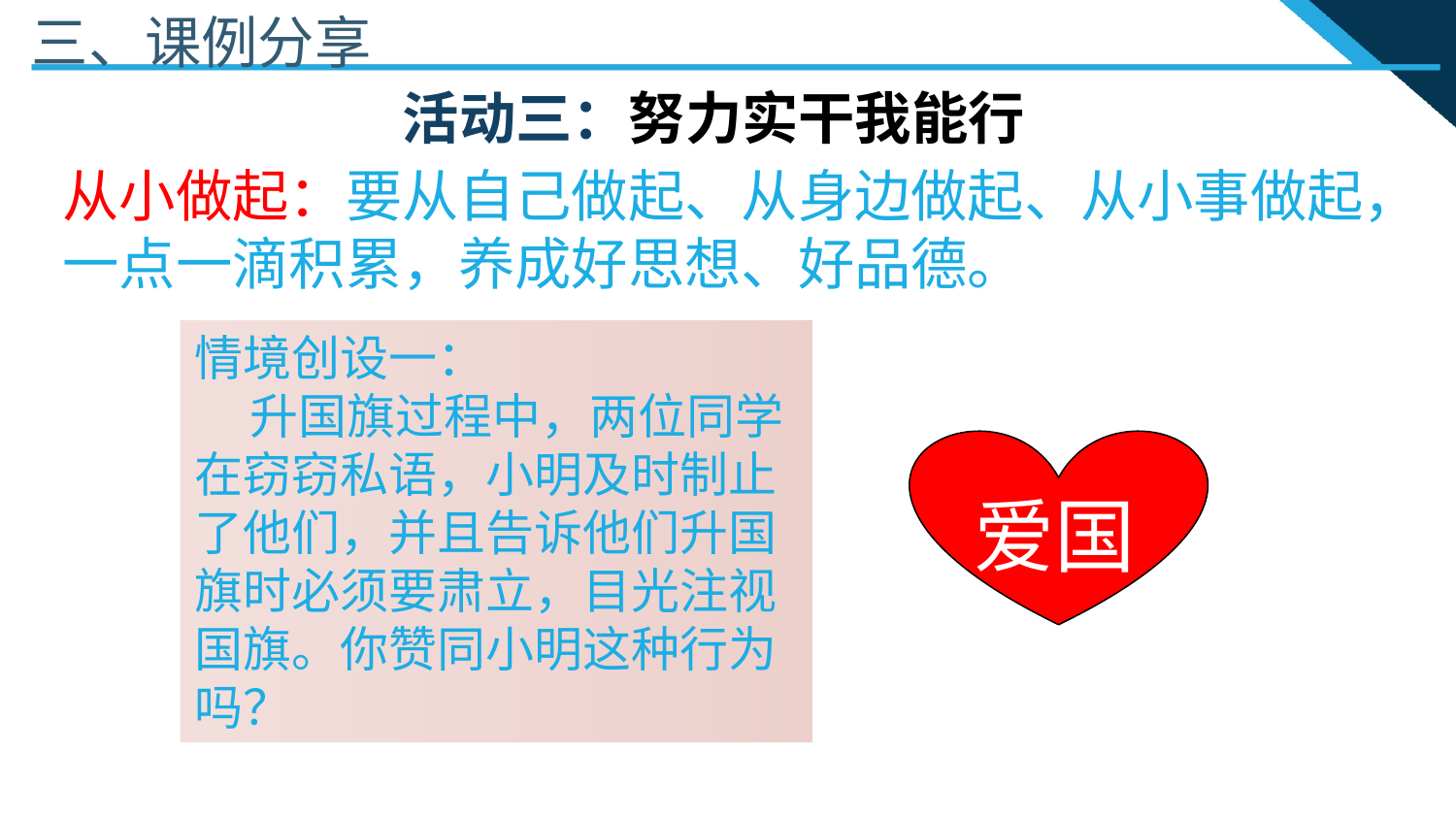

三、课例分享
活动三：努力实干我能行
从小做起：要从自己做起、从身边做起、从小事做起，一点一滴积累，养成好思想、好品德。
情境创设一：
    升国旗过程中，两位同学在窃窃私语，小明及时制止了他们，并且告诉他们升国旗时必须要肃立，目光注视国旗。你赞同小明这种行为吗？
爱国